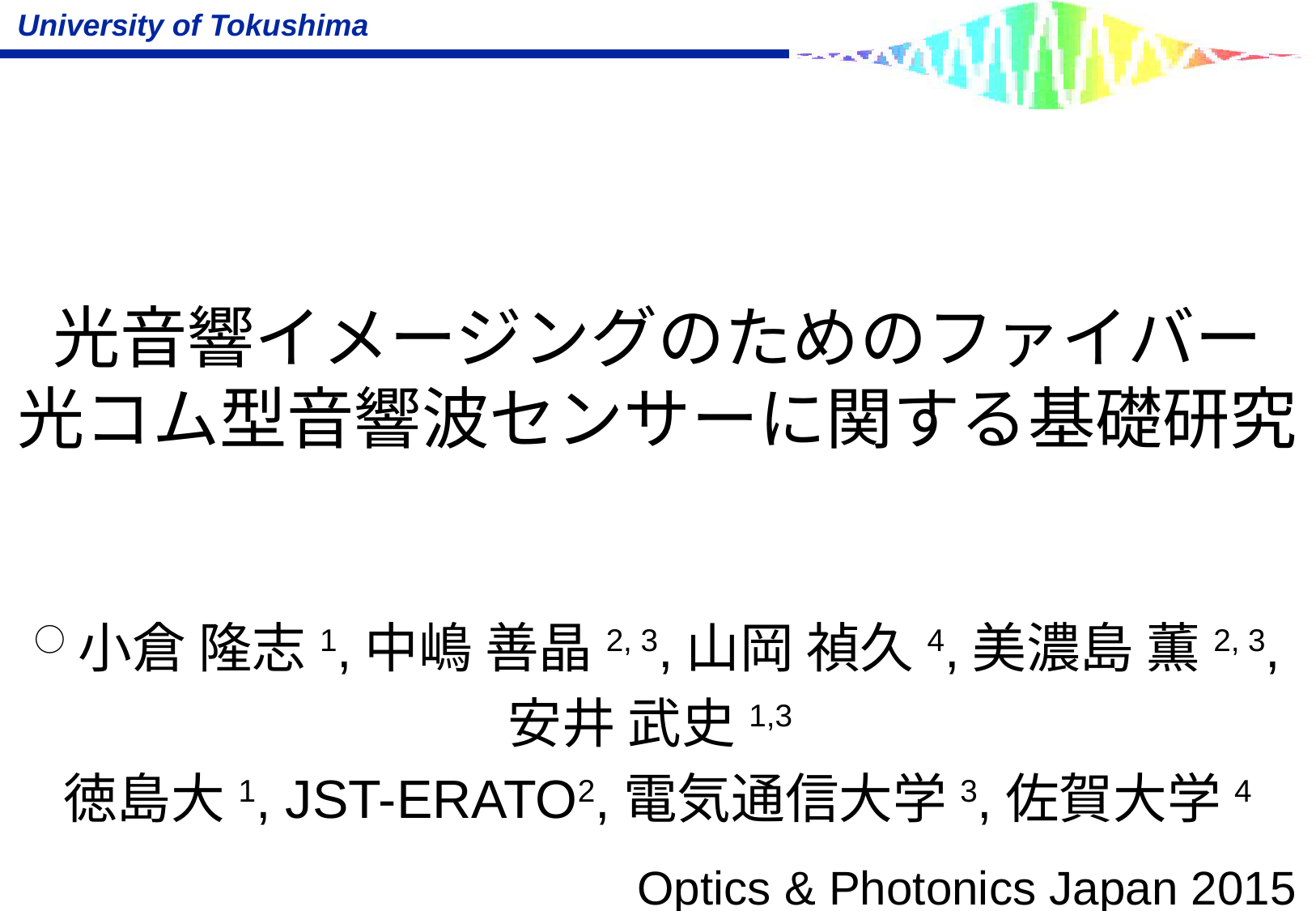

# 光音響イメージングのためのファイバー 光コム型音響波センサーに関する基礎研究
○小倉 隆志1,中嶋 善晶2, 3,山岡 禎久4,美濃島 薫2, 3,
安井 武史1,3
徳島大1, JST-ERATO2,電気通信大学3,佐賀大学4
Optics & Photonics Japan 2015